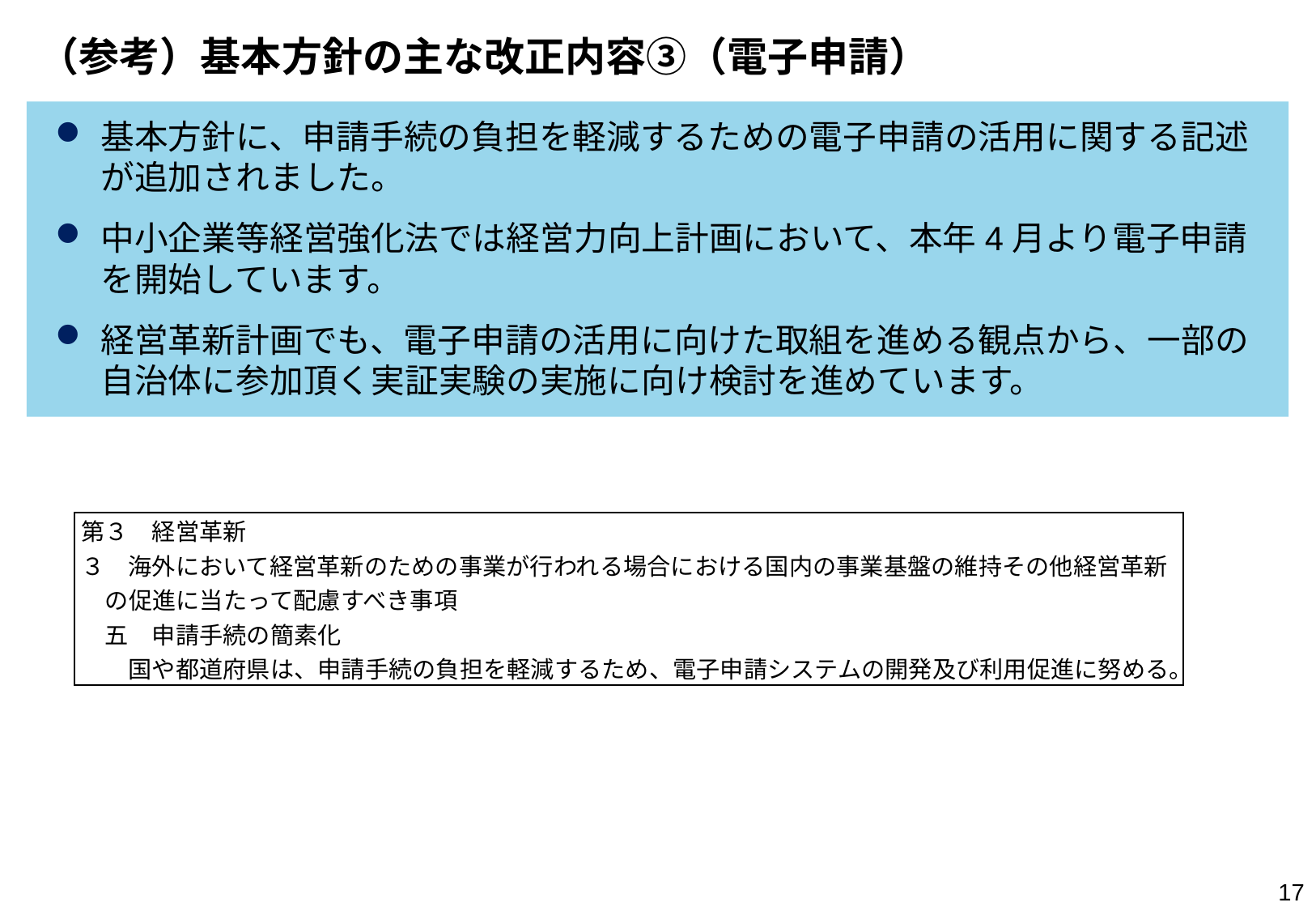

# （参考）基本方針の主な改正内容③（電子申請）
基本方針に、申請手続の負担を軽減するための電子申請の活用に関する記述が追加されました。
中小企業等経営強化法では経営力向上計画において、本年4月より電子申請を開始しています。
経営革新計画でも、電子申請の活用に向けた取組を進める観点から、一部の自治体に参加頂く実証実験の実施に向け検討を進めています。
| 第３　経営革新 ３　海外において経営革新のための事業が行われる場合における国内の事業基盤の維持その他経営革新の促進に当たって配慮すべき事項 　五　申請手続の簡素化 　　国や都道府県は、申請手続の負担を軽減するため、電子申請システムの開発及び利用促進に努める。 |
| --- |
17